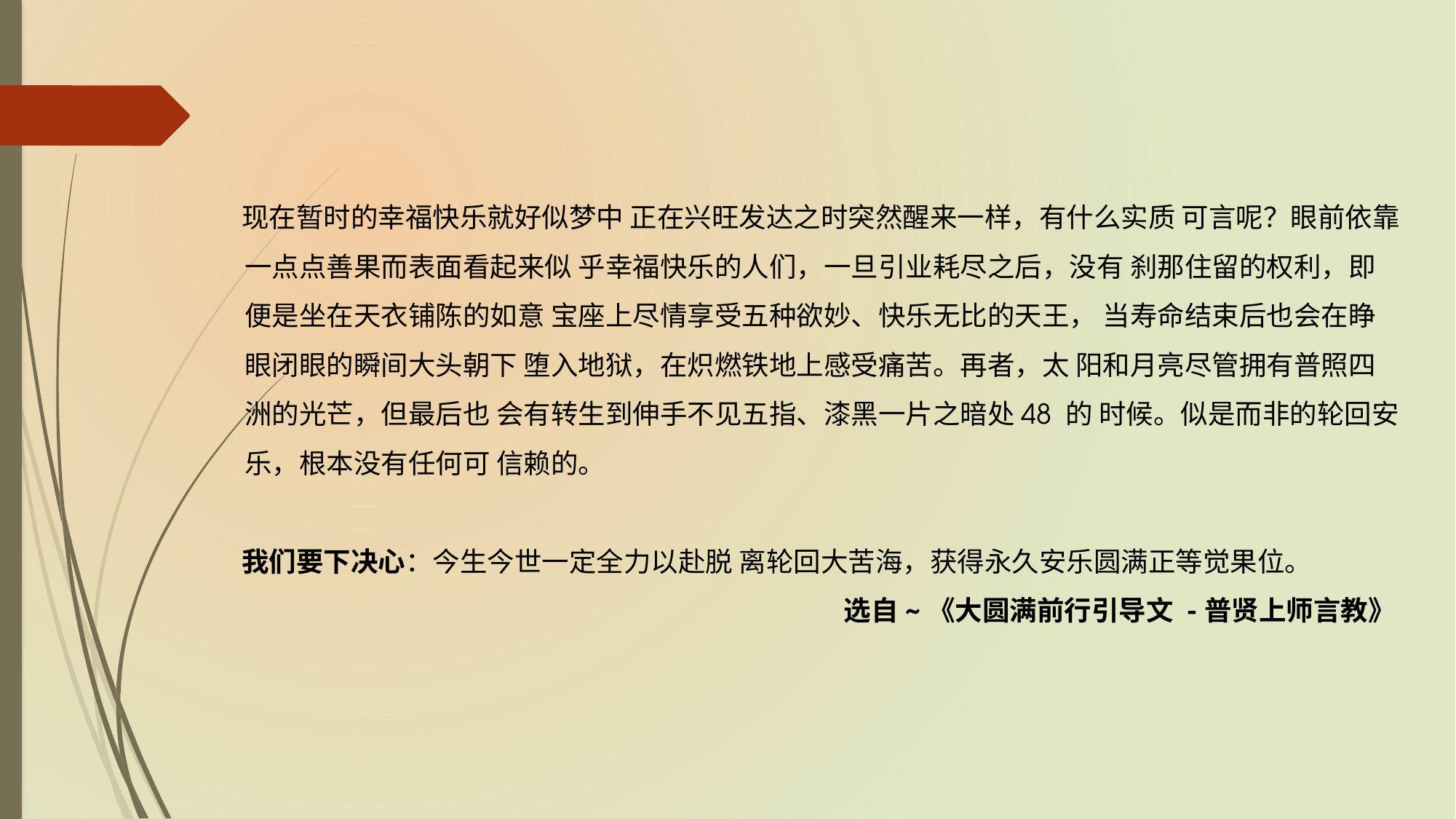

现在暂时的幸福快乐就好似梦中 正在兴旺发达之时突然醒来一样，有什么实质 可言呢？眼前依靠一点点善果而表面看起来似 乎幸福快乐的人们，一旦引业耗尽之后，没有 刹那住留的权利，即便是坐在天衣铺陈的如意 宝座上尽情享受五种欲妙、快乐无比的天王， 当寿命结束后也会在睁眼闭眼的瞬间大头朝下 堕入地狱，在炽燃铁地上感受痛苦。再者，太 阳和月亮尽管拥有普照四洲的光芒，但最后也 会有转生到伸手不见五指、漆黑一片之暗处48 的 时候。似是而非的轮回安乐，根本没有任何可 信赖的。

    我们要下决心：今生今世一定全力以赴脱 离轮回大苦海，获得永久安乐圆满正等觉果位。
选自~《大圆满前行引导文 -普贤上师言教》